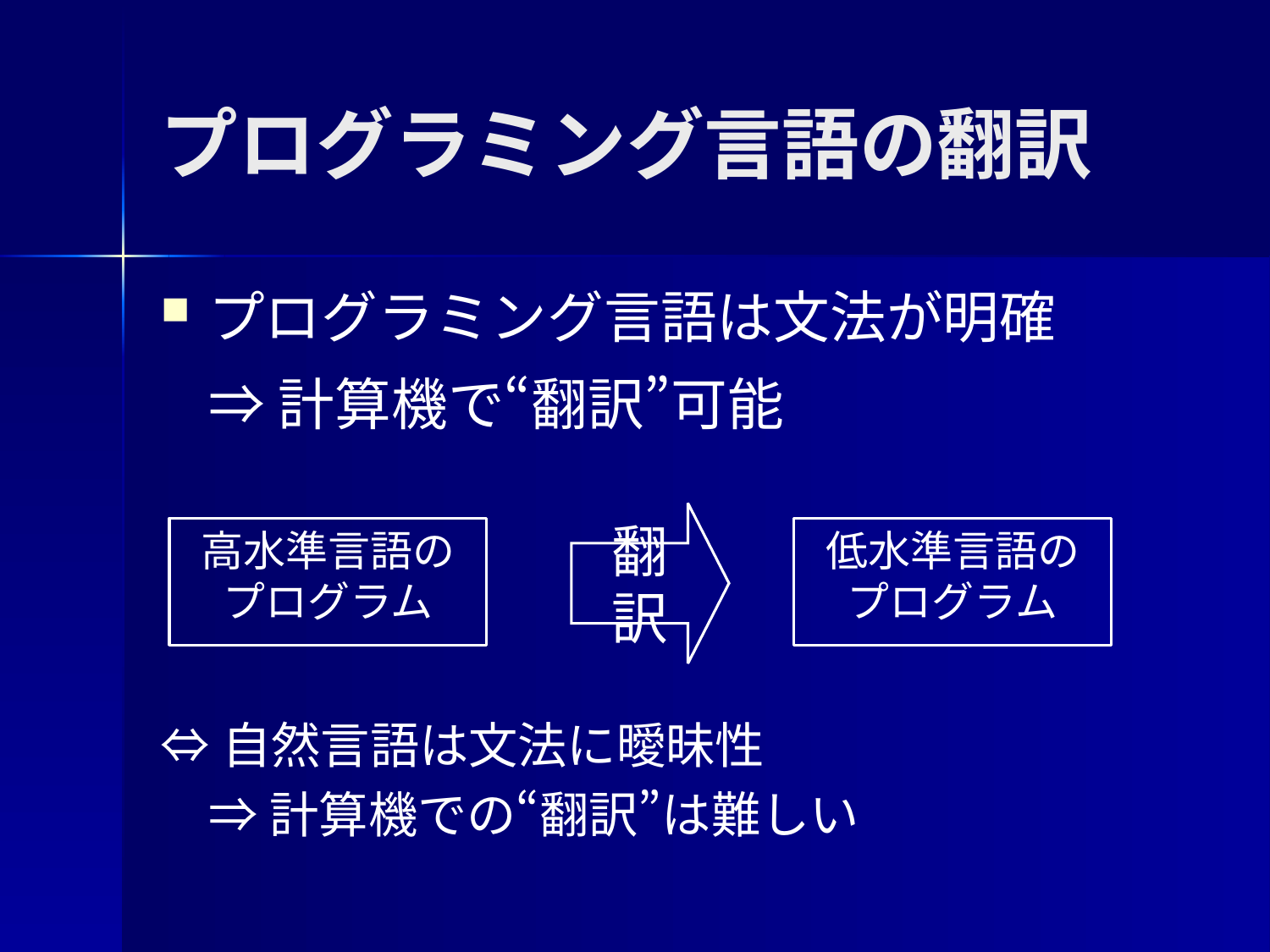

# プログラミング言語の翻訳
プログラミング言語は文法が明確
	⇒計算機で“翻訳”可能

⇔自然言語は文法に曖昧性
	⇒計算機での“翻訳”は難しい
翻訳
高水準言語の
プログラム
低水準言語の
プログラム